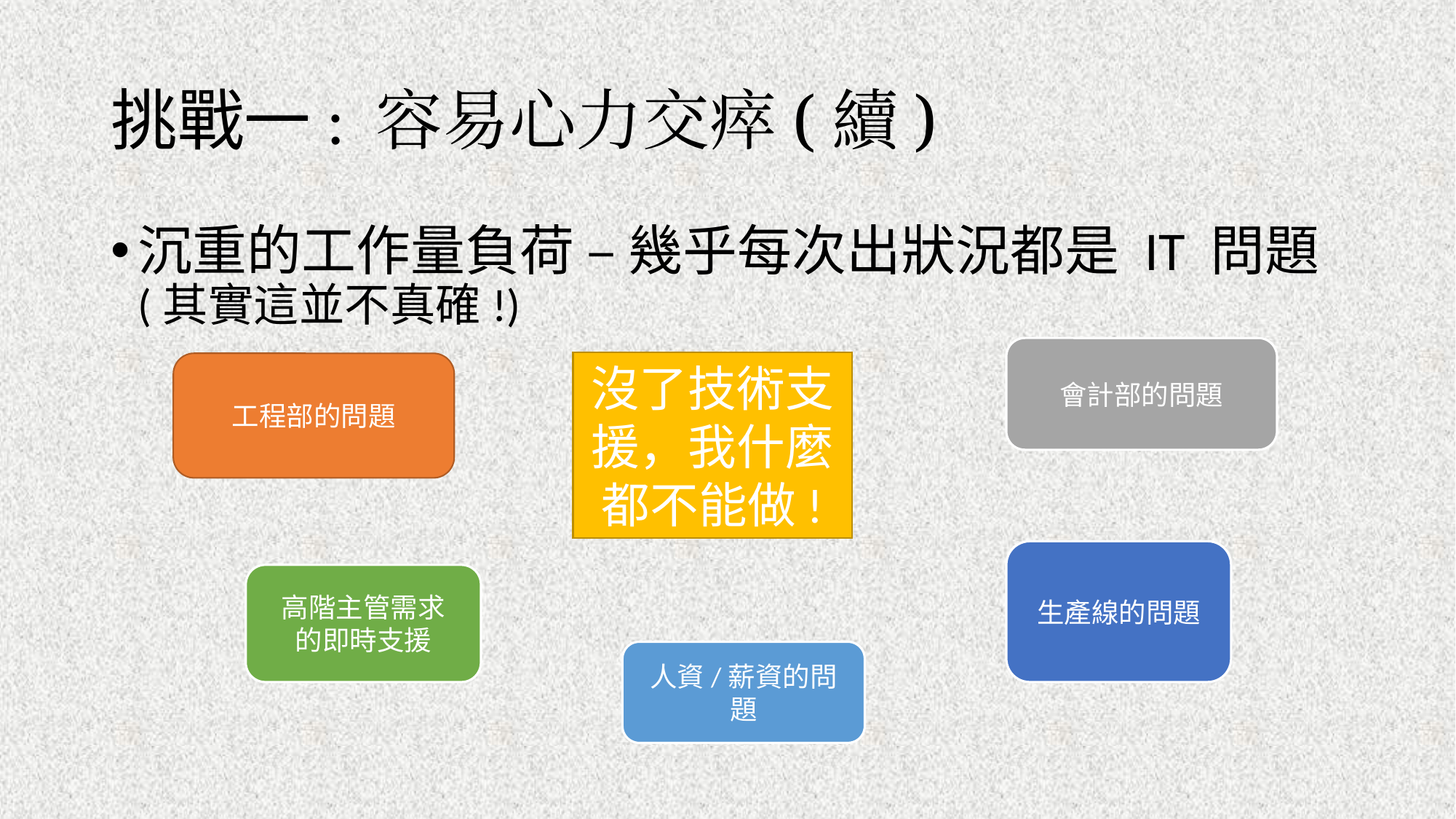

# 挑戰一: 容易心力交瘁(續)
沉重的工作量負荷 – 幾乎每次出狀況都是 IT 問題 (其實這並不真確!)

會計部的問題
沒了技術支援，我什麼都不能做!
工程部的問題
生產線的問題
高階主管需求
的即時支援
人資/薪資的問題